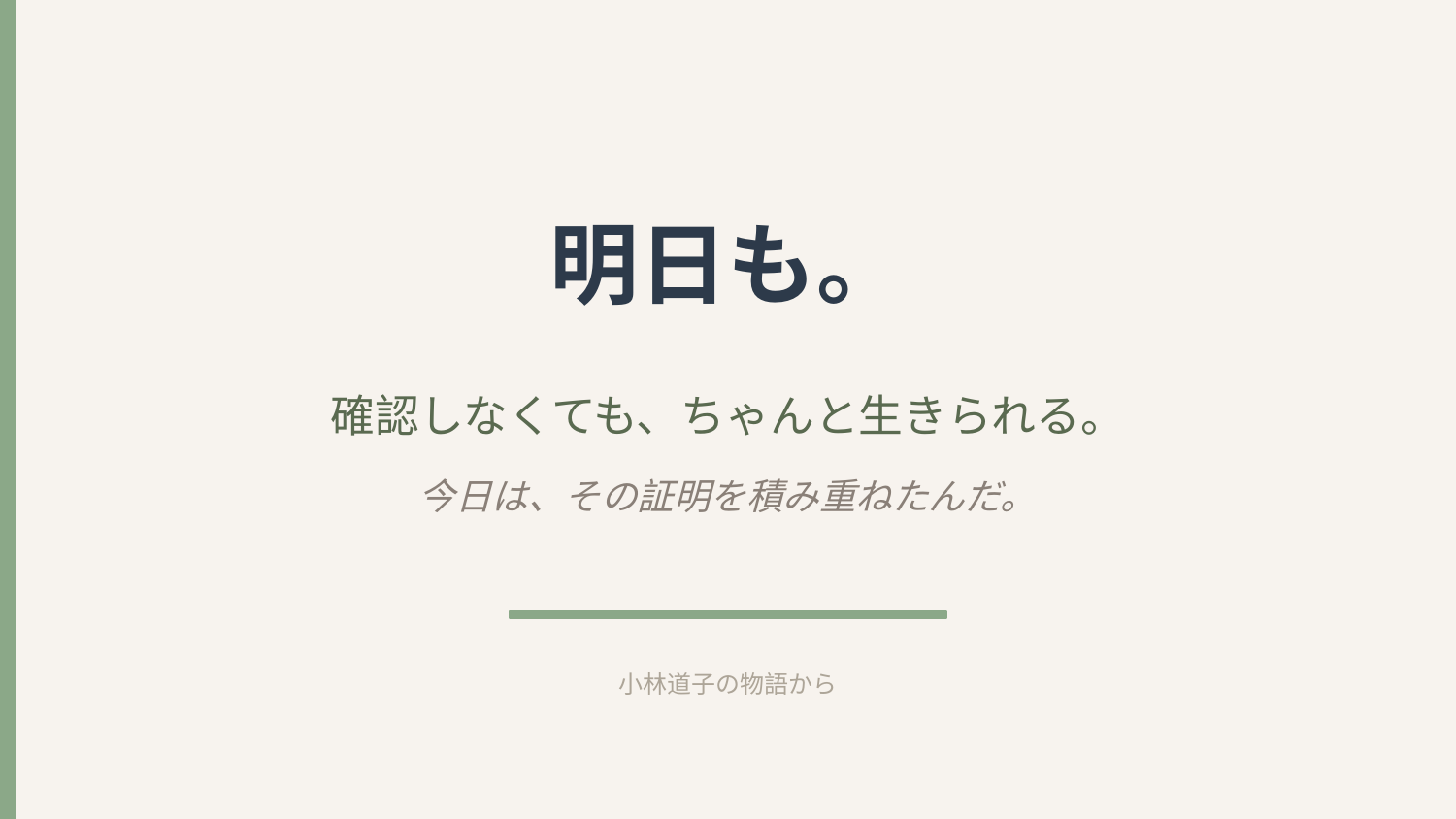

明日も。
確認しなくても、ちゃんと生きられる。
今日は、その証明を積み重ねたんだ。

小林道子の物語から